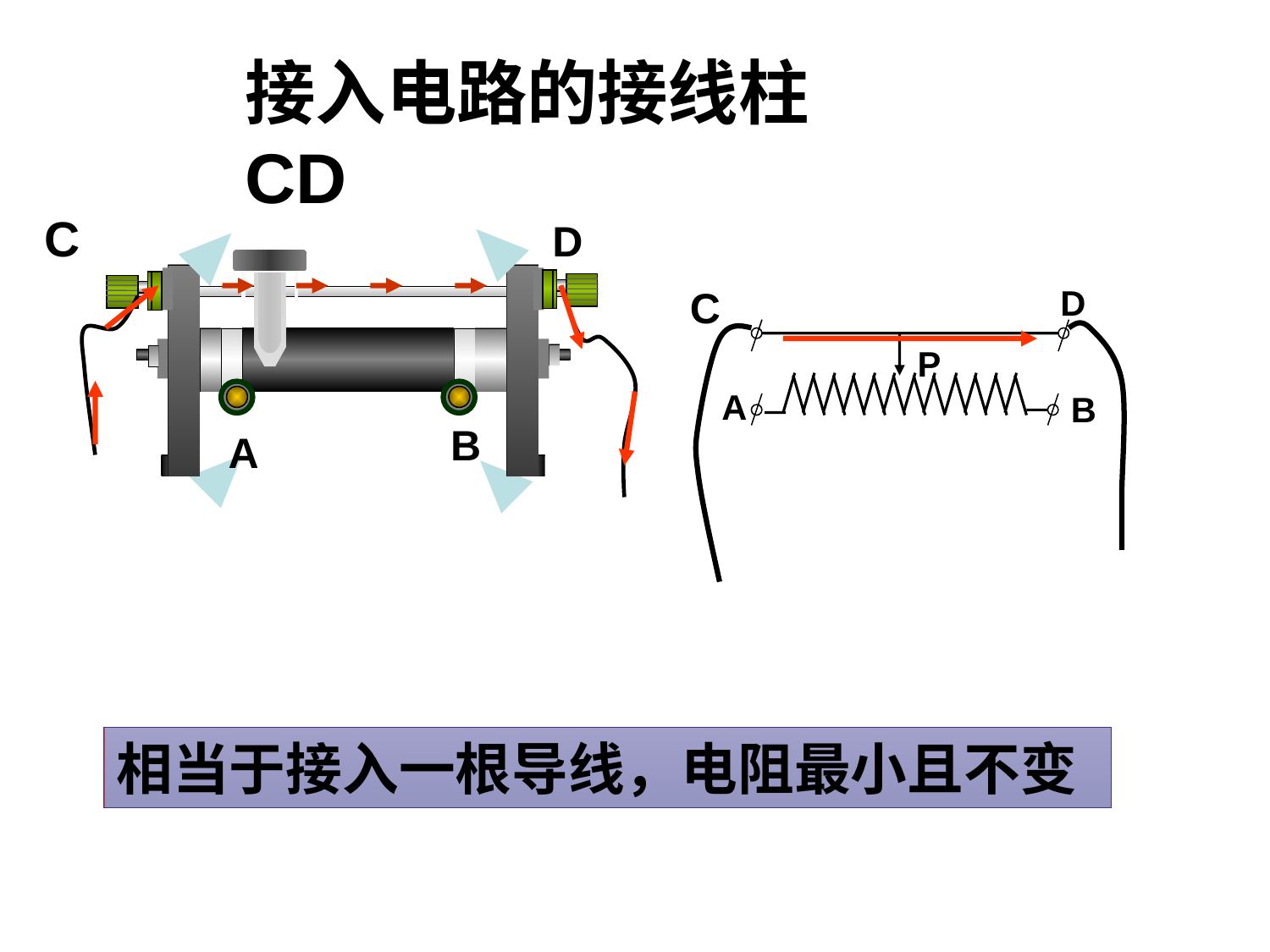

接入电路的接线柱CD
C
D

C
D

P
A

B

B
A

相当于接入一根导线，电阻最小且不变